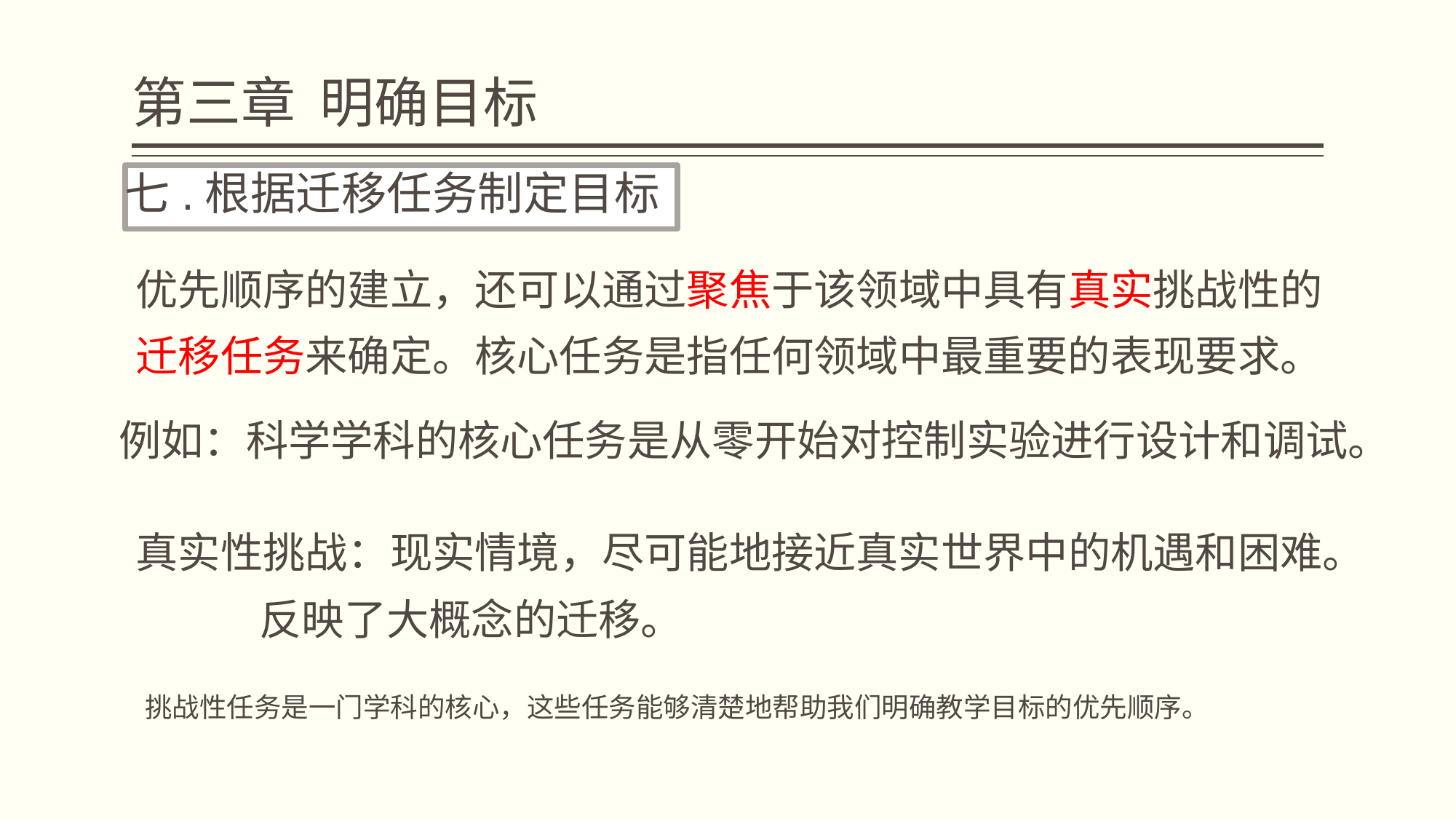

# 第三章  明确目标
七.根据迁移任务制定目标
优先顺序的建立，还可以通过聚焦于该领域中具有真实挑战性的迁移任务来确定。核心任务是指任何领域中最重要的表现要求。
例如：科学学科的核心任务是从零开始对控制实验进行设计和调试。
真实性挑战：现实情境，尽可能地接近真实世界中的机遇和困难。
            反映了大概念的迁移。
挑战性任务是一门学科的核心，这些任务能够清楚地帮助我们明确教学目标的优先顺序。